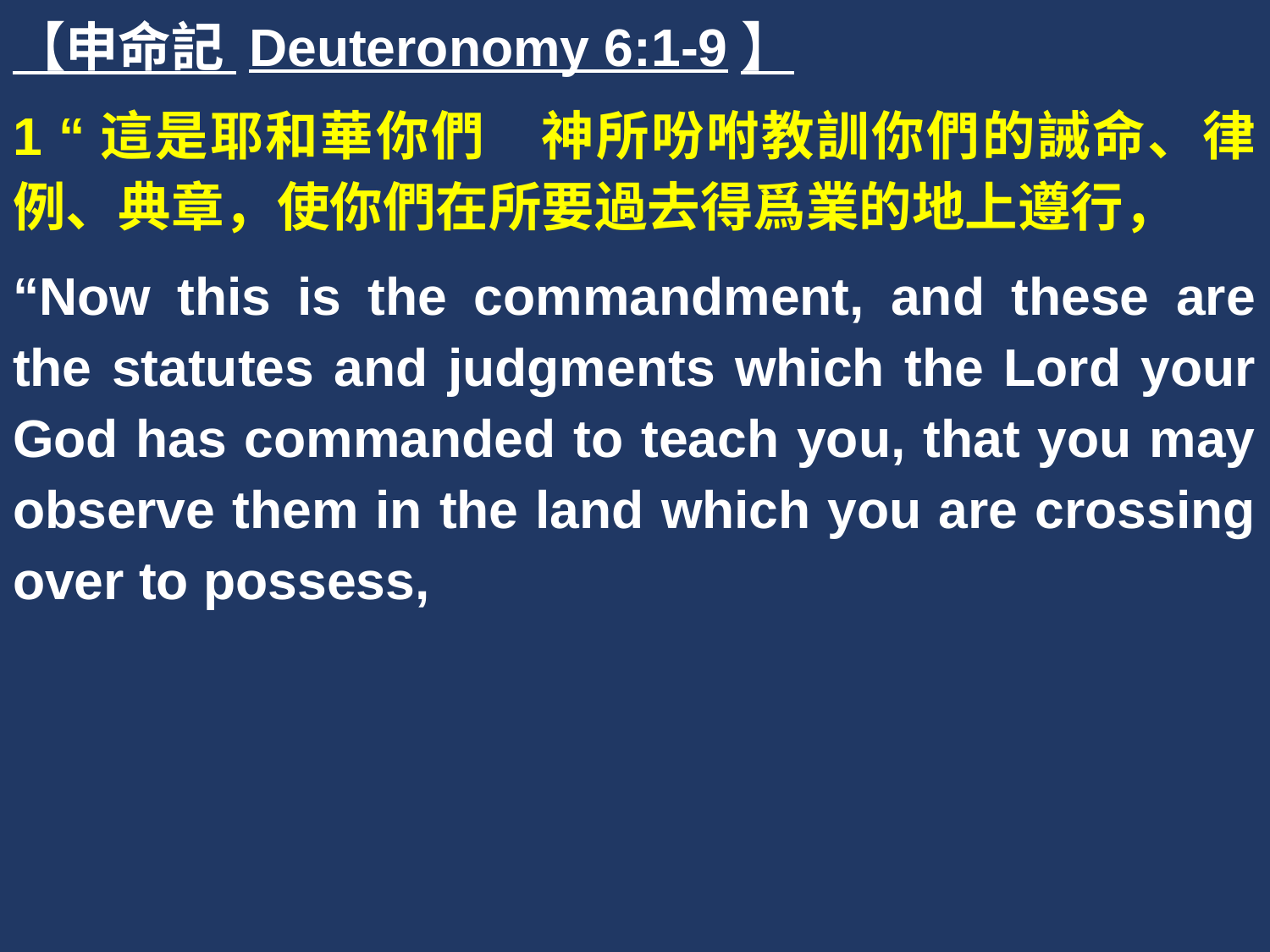

【申命記 Deuteronomy 6:1-9】
1 “這是耶和華你們　神所吩咐教訓你們的誡命、律例、典章，使你們在所要過去得爲業的地上遵行，
“Now this is the commandment, and these are the statutes and judgments which the Lord your God has commanded to teach you, that you may observe them in the land which you are crossing over to possess,